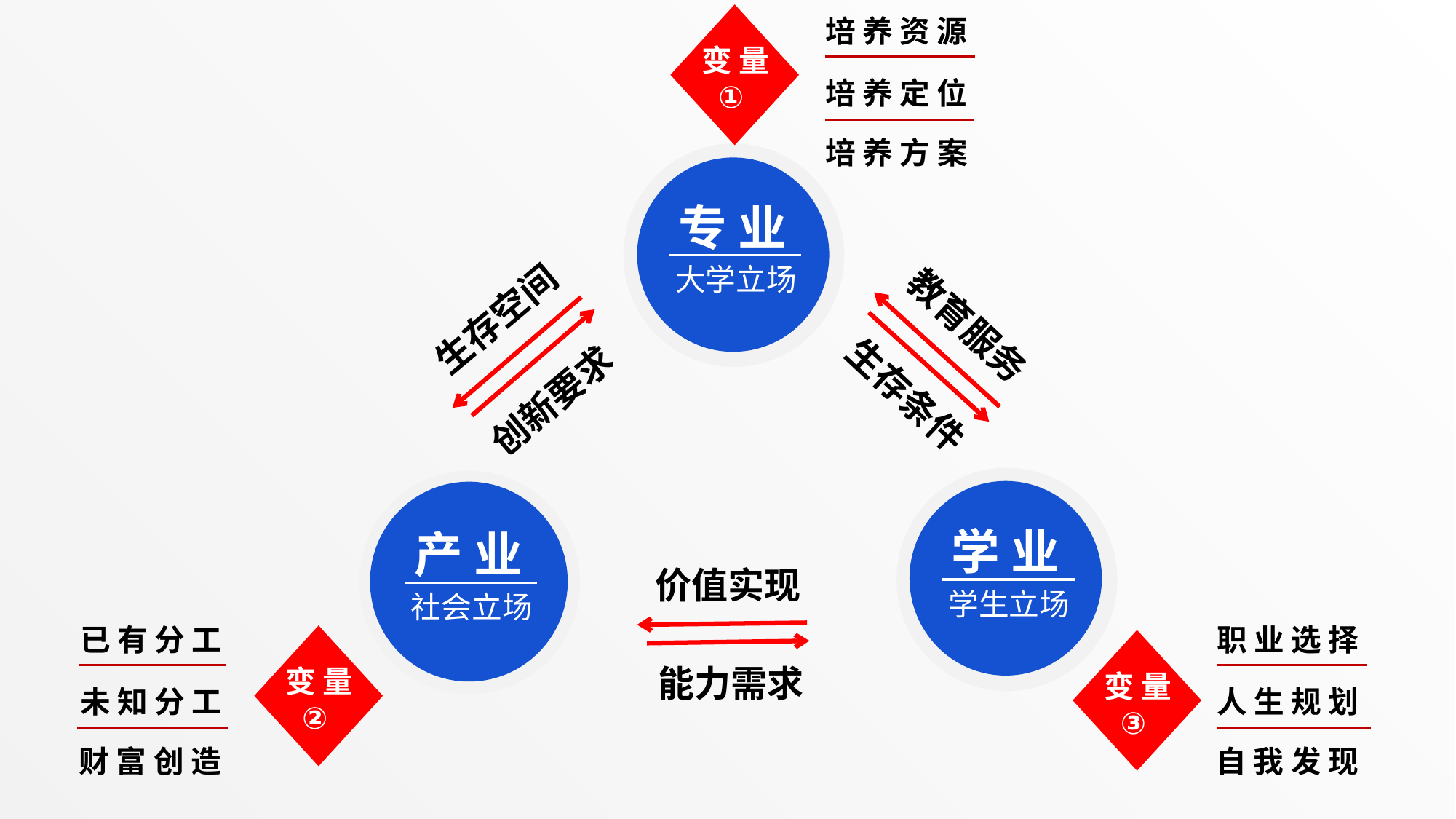

变 量
  ①
培 养 资 源

培 养 定 位

培 养 方 案

专 业
大学立场
生存空间
创新要求
教育服务
生存条件

学 业
学生立场

产 业
社会立场
价值实现
能力需求
已 有 分 工

未 知 分 工

财 富 创 造

职 业 选 择

人 生 规 划

自 我 发 现

变 量
  ②

变 量
  ③